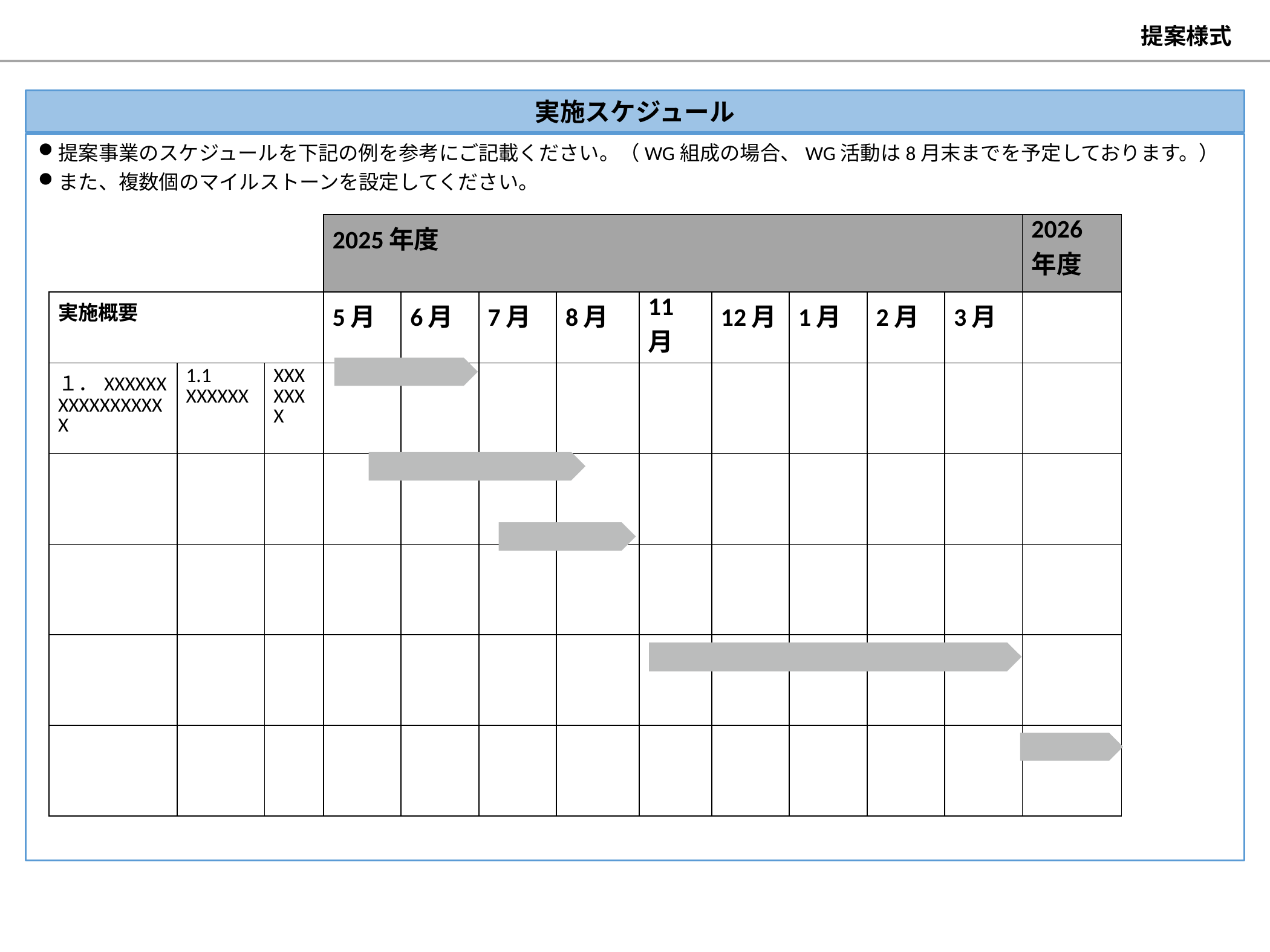

提案様式

実施スケジュール

提案事業のスケジュールを下記の例を参考にご記載ください。（WG組成の場合、WG活動は8月末までを予定しております。）
また、複数個のマイルストーンを設定してください。
|  |  |  | 2025年度 |  |  |  |  |  |  | 2025年 |  | 2026年度 |
| --- | --- | --- | --- | --- | --- | --- | --- | --- | --- | --- | --- | --- |
| 実施概要 |  |  | 5月 | 6月 | 7月 | 8月 | 11月 | 12月 | 1月 | 2月 | 3月 |  |
| １．XXXXXXXXXXXXXXXXX | 1.1 XXXXXX | XXXXXXX |  |  |  |  |  |  |  |  |  |  |
|  |  |  |  |  |  |  |  |  |  |  |  |  |
|  |  |  |  |  |  |  |  |  |  |  |  |  |
|  |  |  |  |  |  |  |  |  |  |  |  |  |
|  |  |  |  |  |  |  |  |  |  |  |  |  |